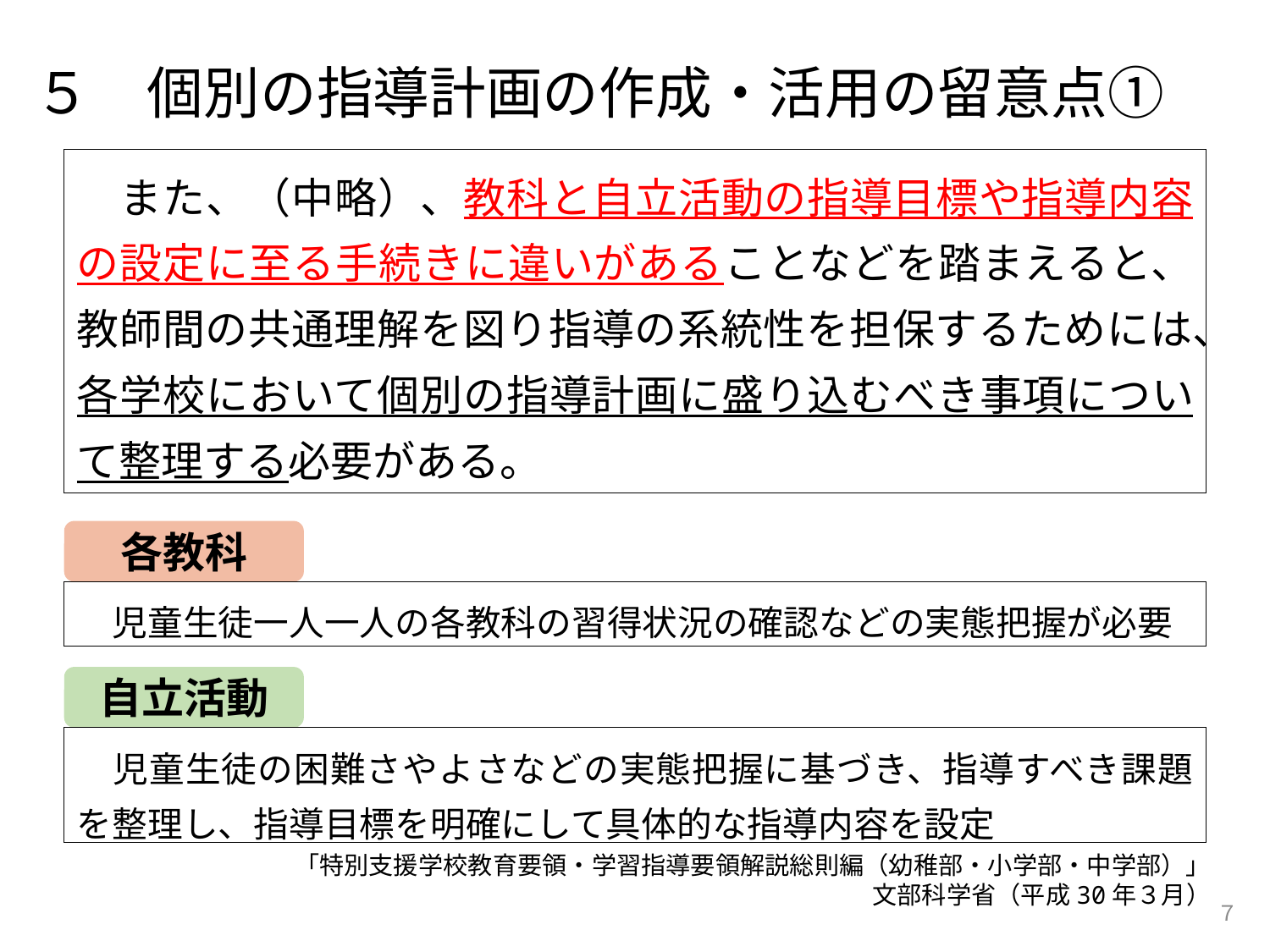

５　個別の指導計画の作成・活用の留意点①
　また、（中略）、教科と自立活動の指導目標や指導内容の設定に至る手続きに違いがあることなどを踏まえると、教師間の共通理解を図り指導の系統性を担保するためには、各学校において個別の指導計画に盛り込むべき事項について整理する必要がある。
各教科
　児童生徒一人一人の各教科の習得状況の確認などの実態把握が必要
自立活動
　児童生徒の困難さやよさなどの実態把握に基づき、指導すべき課題を整理し、指導目標を明確にして具体的な指導内容を設定
「特別支援学校教育要領・学習指導要領解説総則編（幼稚部・小学部・中学部）」
文部科学省（平成30年３月）
７